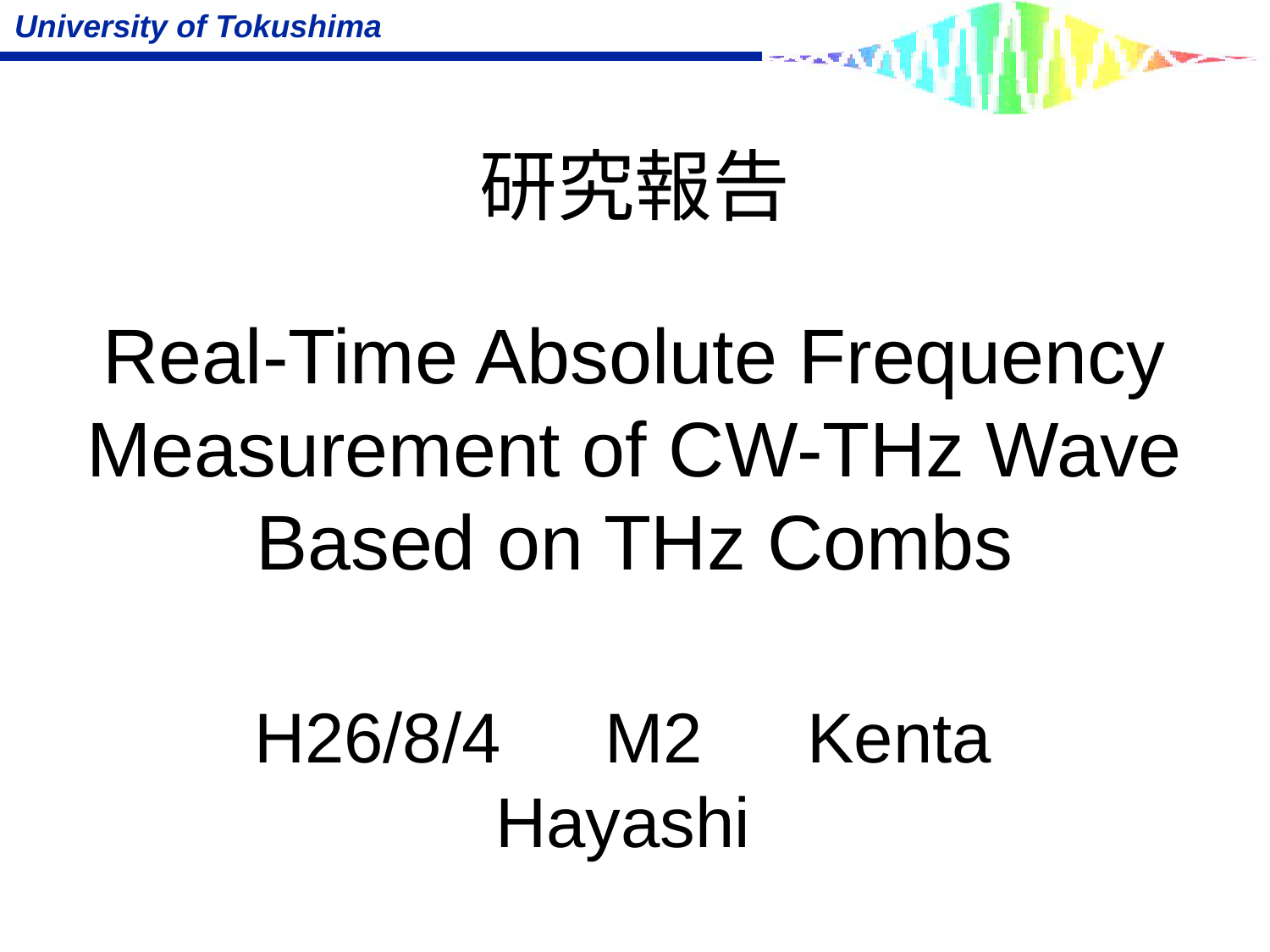

# 研究報告 Real-Time Absolute Frequency Measurement of CW-THz Wave Based on THz Combs
H26/8/4　M2　Kenta Hayashi